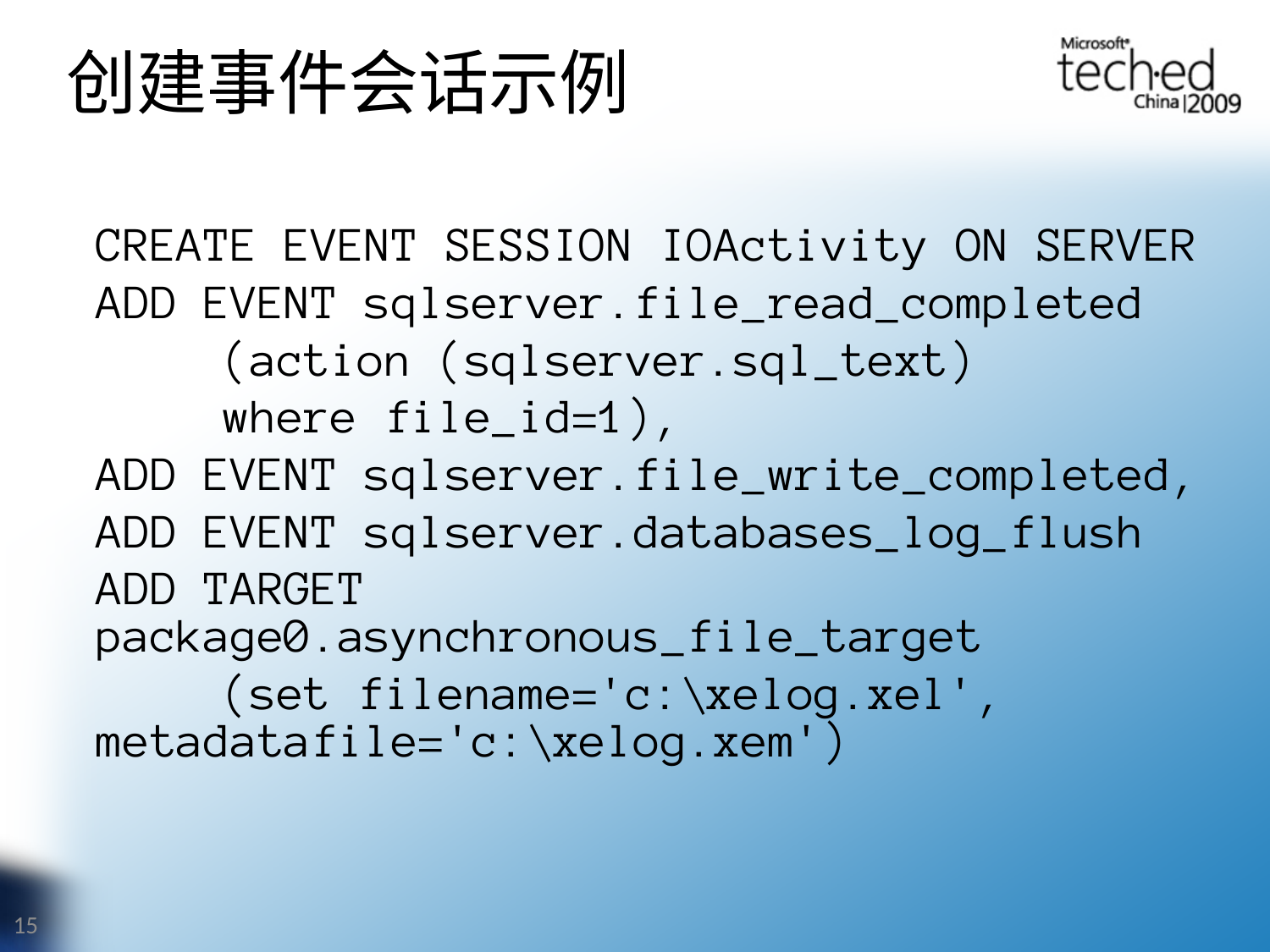

# 创建事件会话示例

CREATE EVENT SESSION IOActivity ON SERVER
ADD EVENT sqlserver.file_read_completed
	(action (sqlserver.sql_text)
	where file_id=1),
ADD EVENT sqlserver.file_write_completed,
ADD EVENT sqlserver.databases_log_flush
ADD TARGET package0.asynchronous_file_target
	(set filename='c:\xelog.xel', metadatafile='c:\xelog.xem')